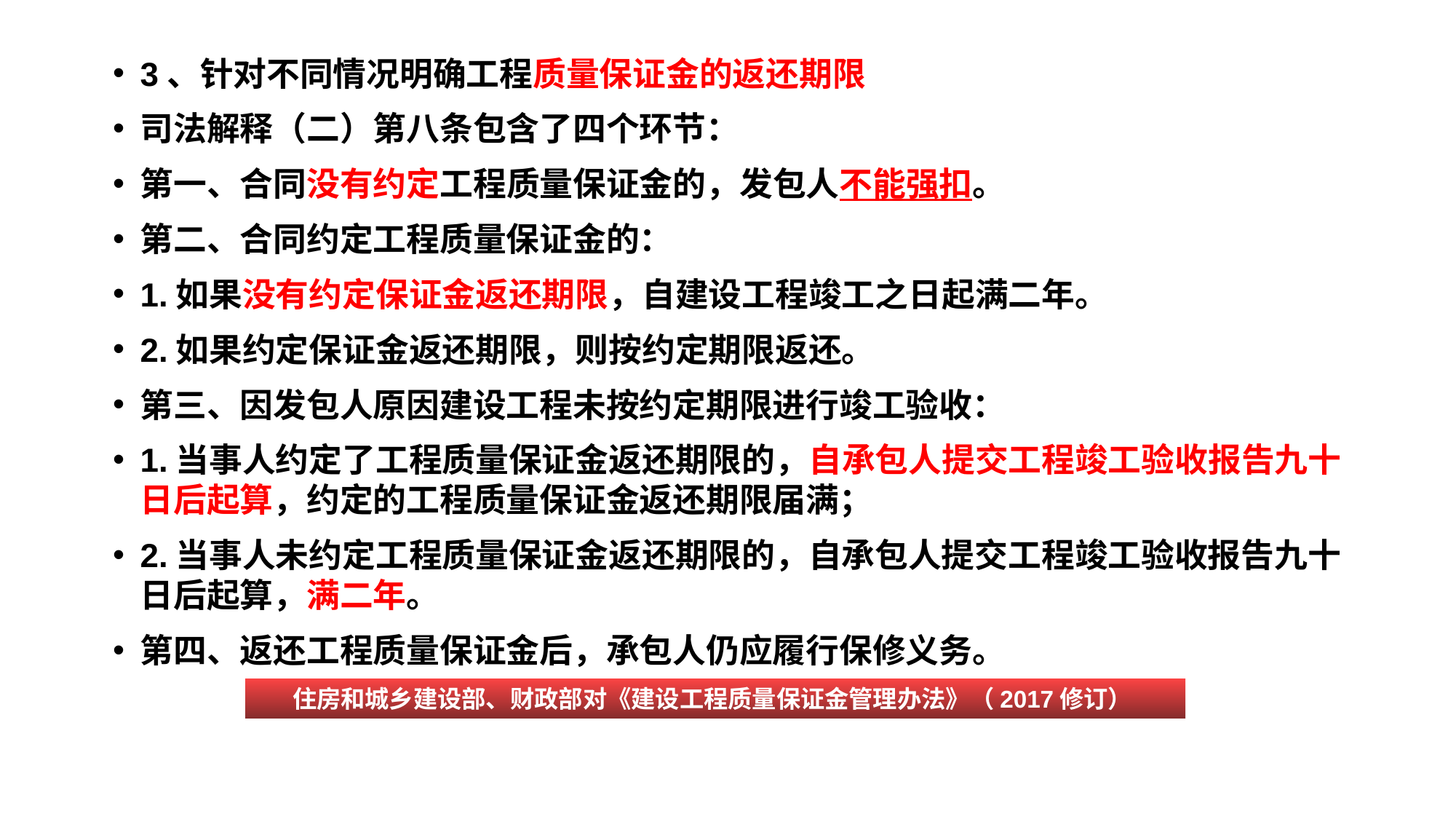

3、针对不同情况明确工程质量保证金的返还期限
司法解释（二）第八条包含了四个环节：
第一、合同没有约定工程质量保证金的，发包人不能强扣。
第二、合同约定工程质量保证金的：
1.如果没有约定保证金返还期限，自建设工程竣工之日起满二年。
2.如果约定保证金返还期限，则按约定期限返还。
第三、因发包人原因建设工程未按约定期限进行竣工验收：
1.当事人约定了工程质量保证金返还期限的，自承包人提交工程竣工验收报告九十日后起算，约定的工程质量保证金返还期限届满；
2.当事人未约定工程质量保证金返还期限的，自承包人提交工程竣工验收报告九十日后起算，满二年。
第四、返还工程质量保证金后，承包人仍应履行保修义务。
住房和城乡建设部、财政部对《建设工程质量保证金管理办法》（2017修订）